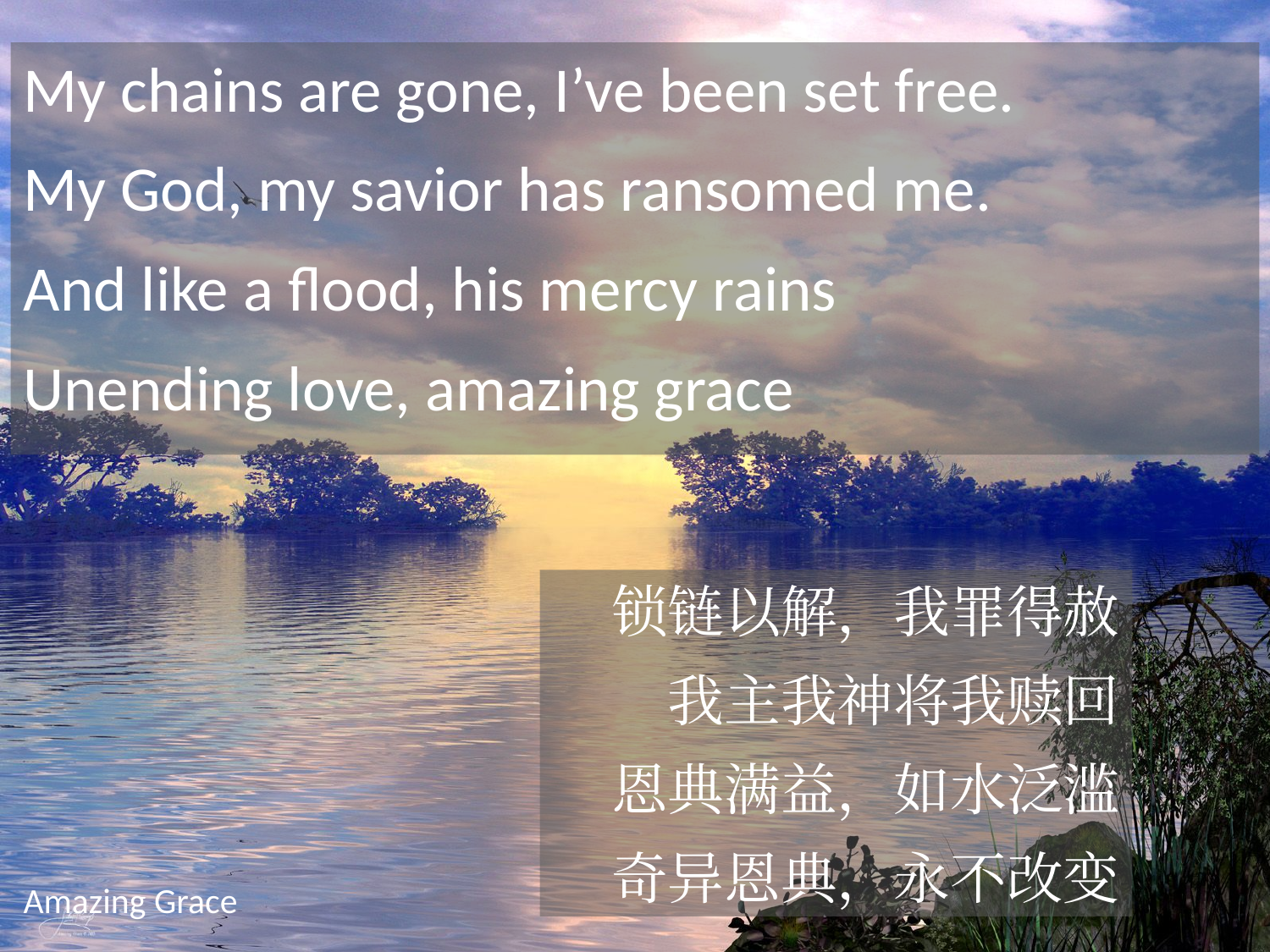

My chains are gone, I’ve been set free.
My God, my savior has ransomed me.
And like a flood, his mercy rains
Unending love, amazing grace

锁链以解，我罪得赦
我主我神将我赎回
恩典满益，如水泛滥
奇异恩典，永不改变
# Amazing Grace